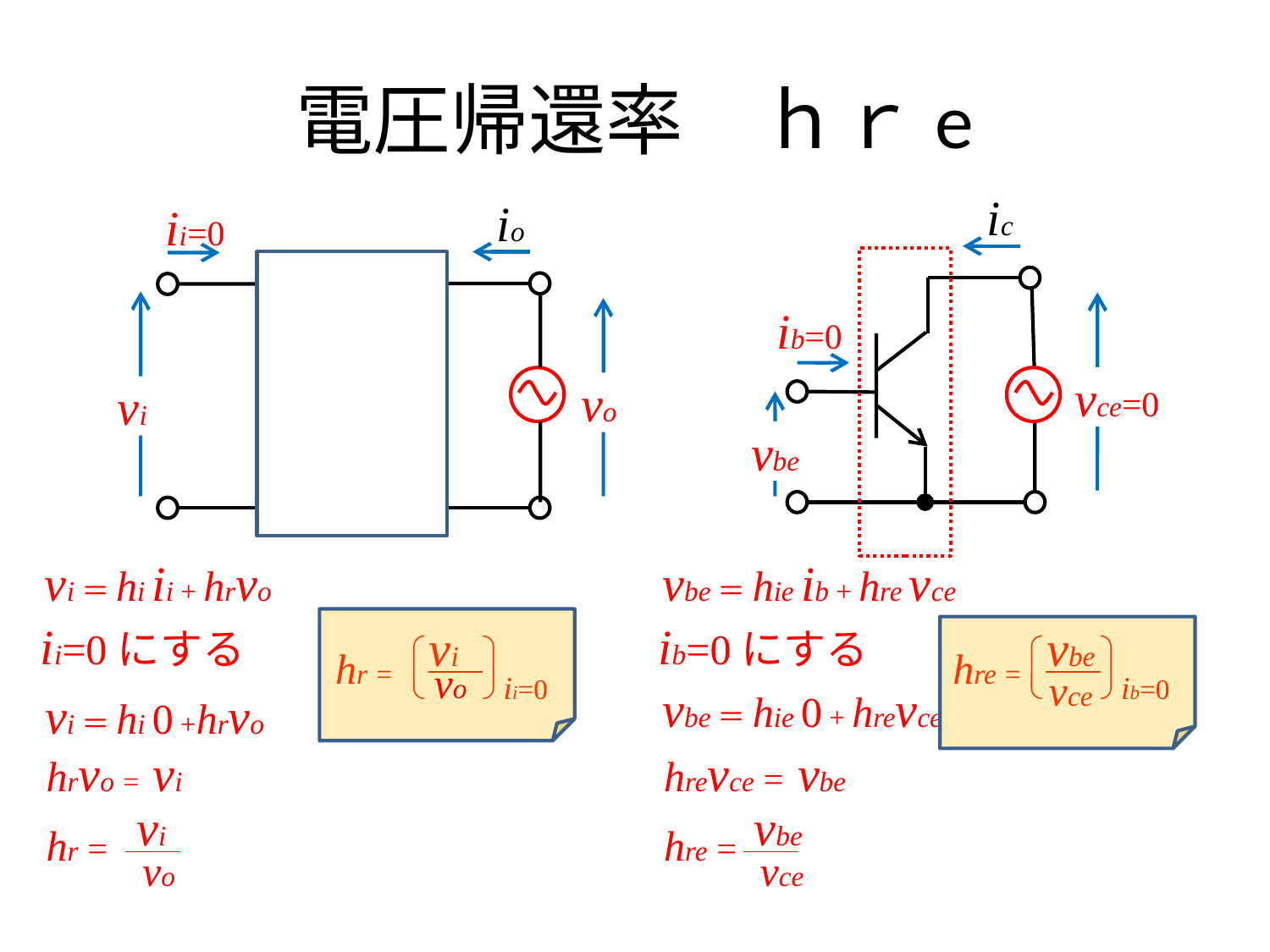

# 電圧帰還率　ｈｒe
ic
io
ii=0

ib=0

vce=0

vo
vi

vbe

vi＝hi ii + hrvo
vbe＝hie ib + hre vce

ii=0にする
ib=0にする

vi
vbe

hr =
hre =
vo
vce
ii=0
ib=0
vbe＝hie 0 + hrevce

vi＝hi 0 +hrvo
hrvo = vi
hrevce = vbe
vi
vbe
hr =
hre =
vo
vce